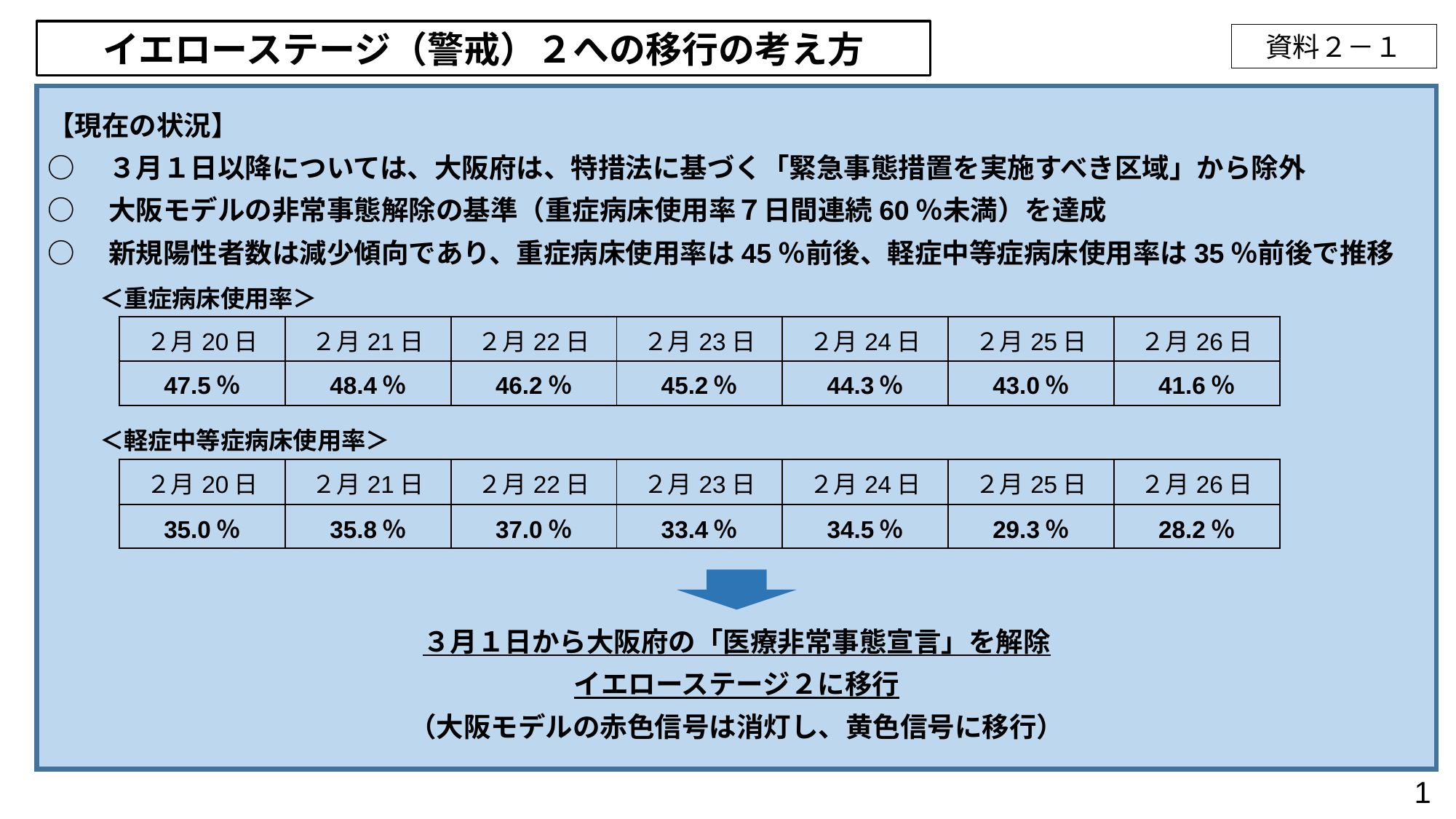

イエローステージ（警戒）２への移行の考え方
資料２－１
【現在の状況】
○　３月１日以降については、大阪府は、特措法に基づく「緊急事態措置を実施すべき区域」から除外
○　大阪モデルの非常事態解除の基準（重症病床使用率７日間連続60％未満）を達成
○　新規陽性者数は減少傾向であり、重症病床使用率は45％前後、軽症中等症病床使用率は35％前後で推移

＜重症病床使用率＞
| ２月20日 | ２月21日 | ２月22日 | ２月23日 | ２月24日 | ２月25日 | ２月26日 |
| --- | --- | --- | --- | --- | --- | --- |
| 47.5％ | 48.4％ | 46.2％ | 45.2％ | 44.3％ | 43.0％ | 41.6％ |
＜軽症中等症病床使用率＞
| ２月20日 | ２月21日 | ２月22日 | ２月23日 | ２月24日 | ２月25日 | ２月26日 |
| --- | --- | --- | --- | --- | --- | --- |
| 35.0％ | 35.8％ | 37.0％ | 33.4％ | 34.5％ | 29.3％ | 28.2％ |

３月１日から大阪府の「医療非常事態宣言」を解除
イエローステージ２に移行
（大阪モデルの赤色信号は消灯し、黄色信号に移行）
1